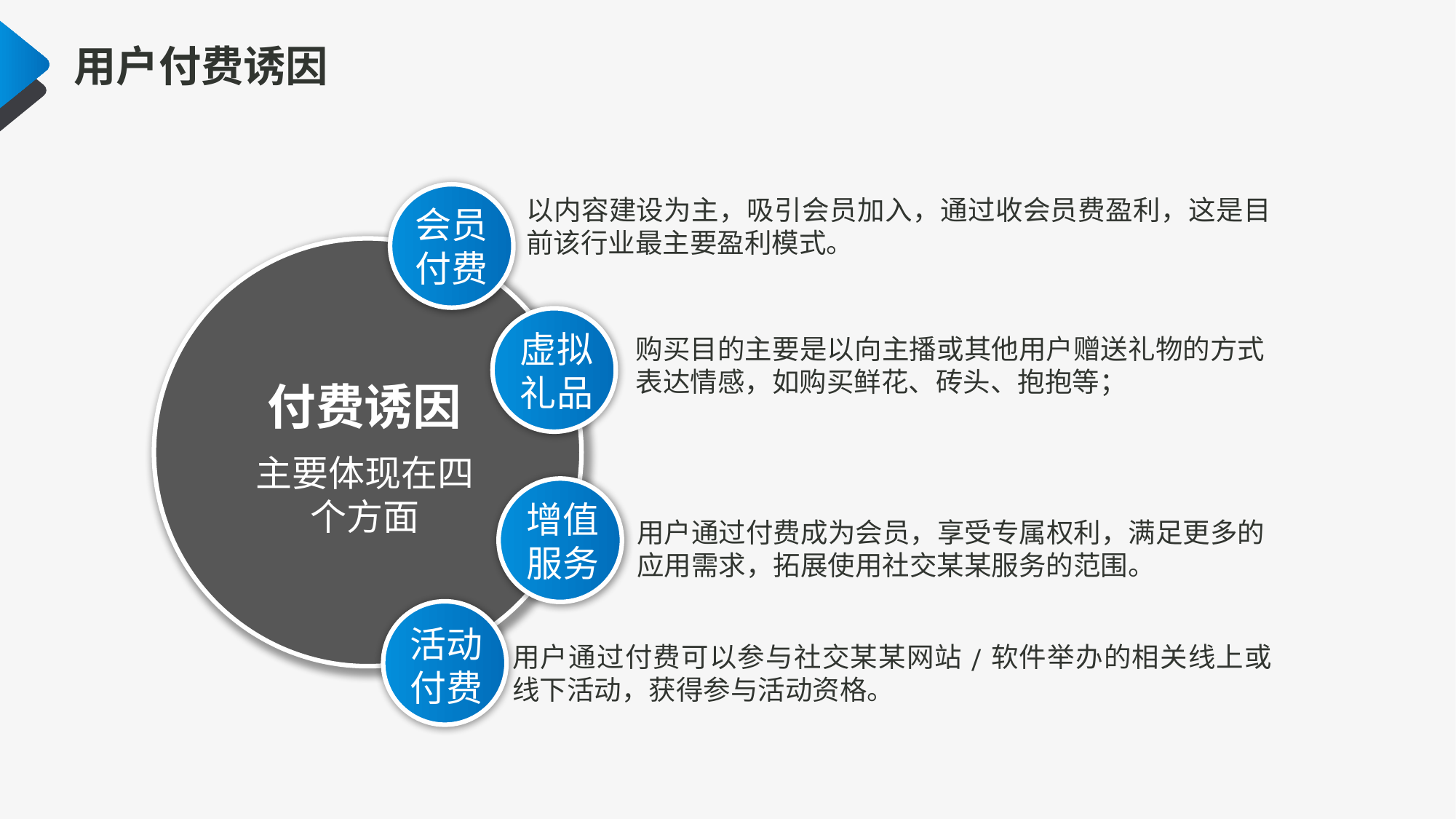

用户付费诱因

会员付费
以内容建设为主，吸引会员加入，通过收会员费盈利，这是目前该行业最主要盈利模式。

虚拟礼品
购买目的主要是以向主播或其他用户赠送礼物的方式表达情感，如购买鲜花、砖头、抱抱等；
付费诱因
主要体现在四个方面

增值服务
用户通过付费成为会员，享受专属权利，满足更多的应用需求，拓展使用社交某某服务的范围。

活动付费
用户通过付费可以参与社交某某网站/软件举办的相关线上或线下活动，获得参与活动资格。